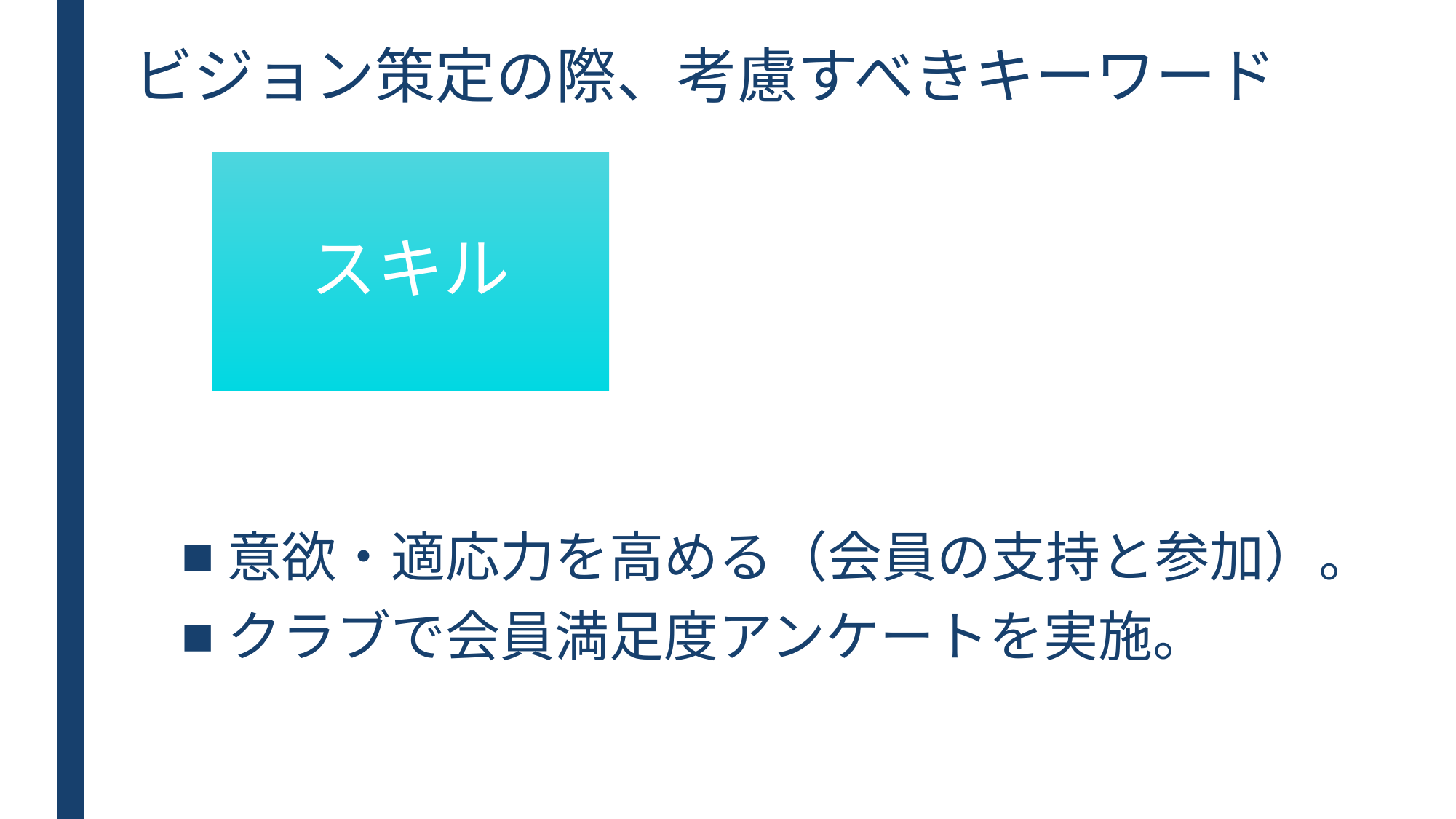

# ビジョン策定の際、考慮すべきキーワード

スキル
意欲・適応力を高める（会員の支持と参加）。
クラブで会員満足度アンケートを実施。